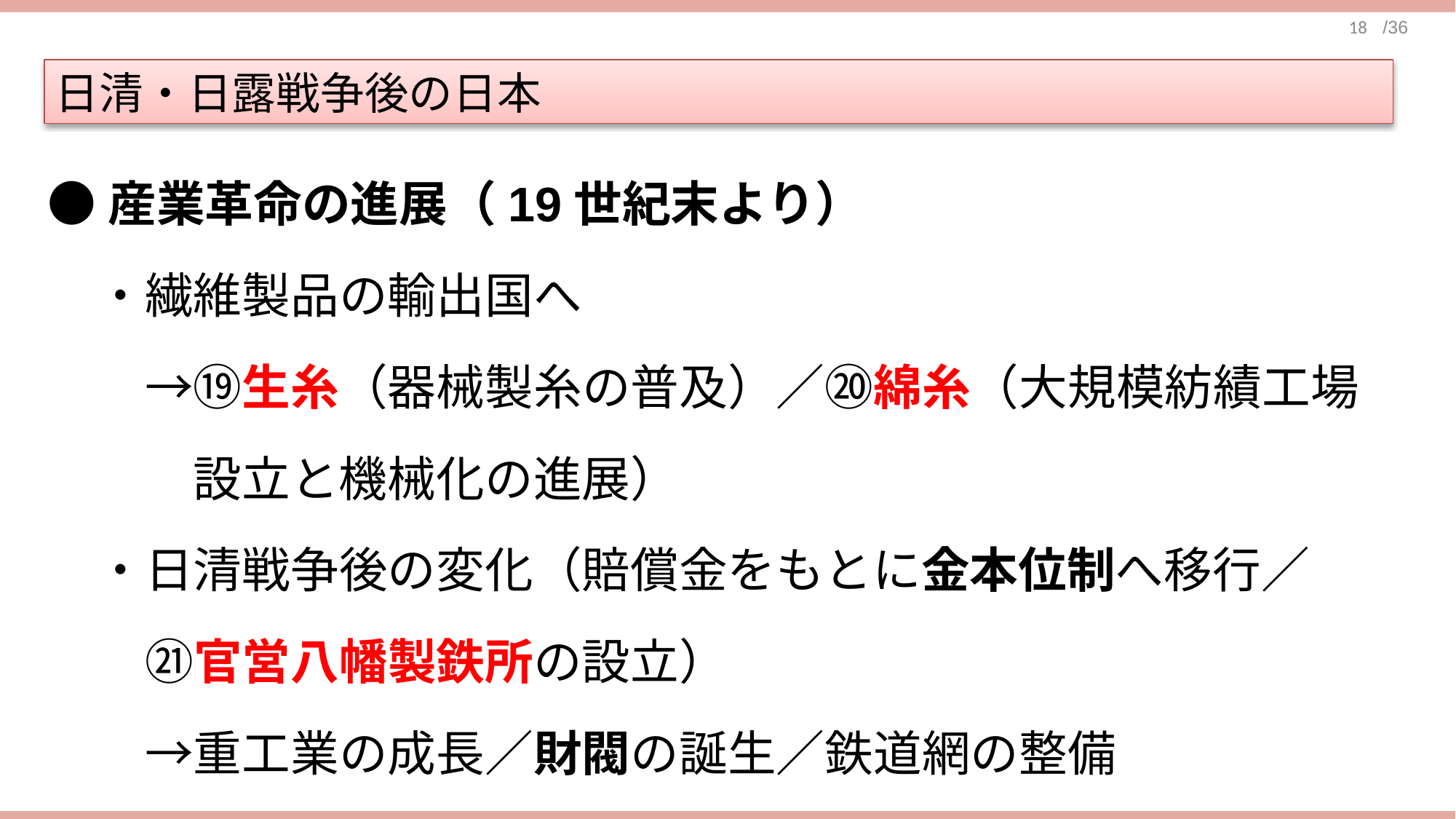

日清・日露戦争後の日本
●産業革命の進展（19世紀末より）
　・繊維製品の輸出国へ
　　→⑲生糸（器械製糸の普及）／⑳綿糸（大規模紡績工場
　　　設立と機械化の進展）
　・日清戦争後の変化（賠償金をもとに金本位制へ移行／
　　㉑官営八幡製鉄所の設立）
　　→重工業の成長／財閥の誕生／鉄道網の整備